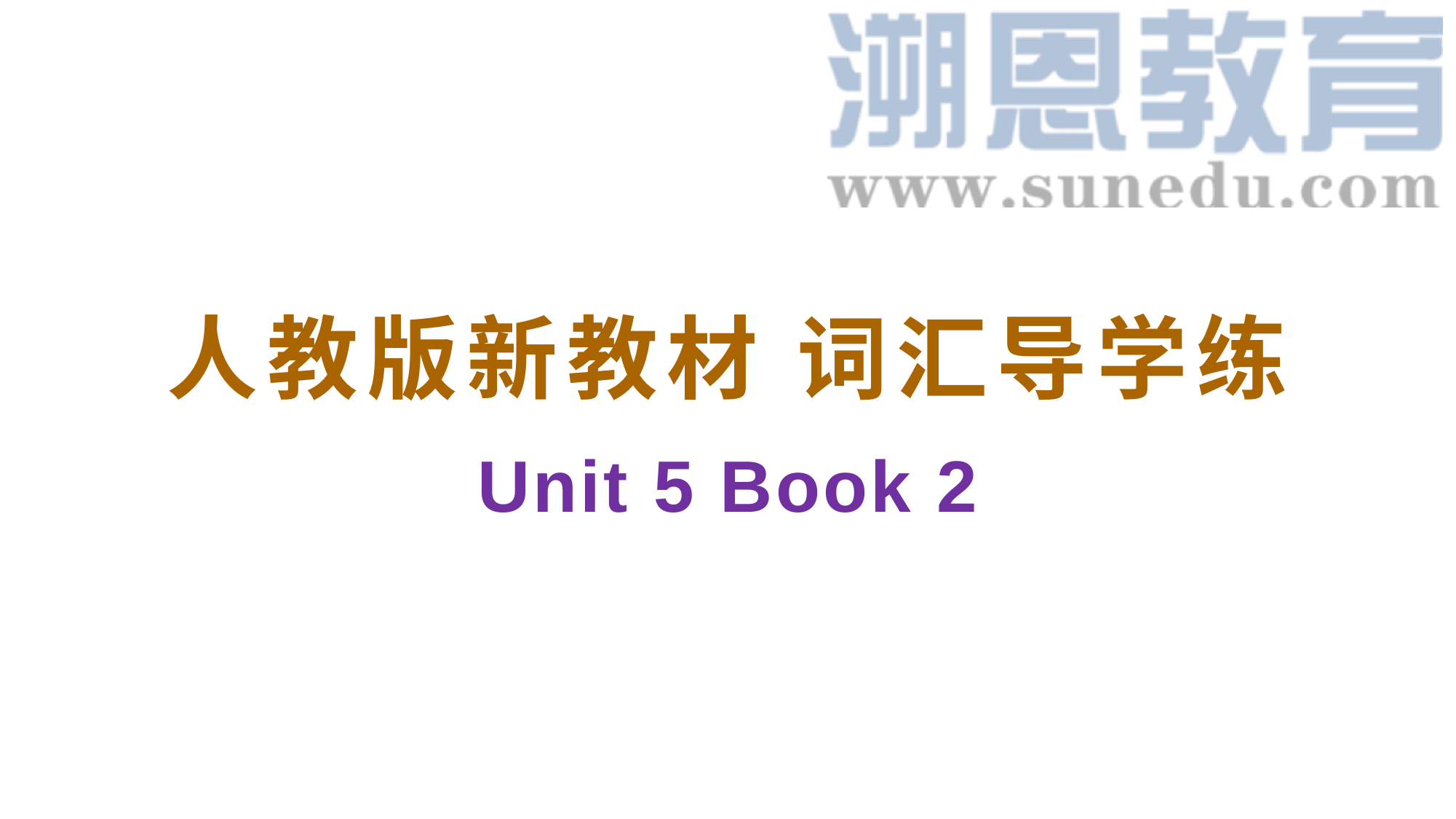

# 人教版新教材 词汇导学练
 Unit 5 Book 2